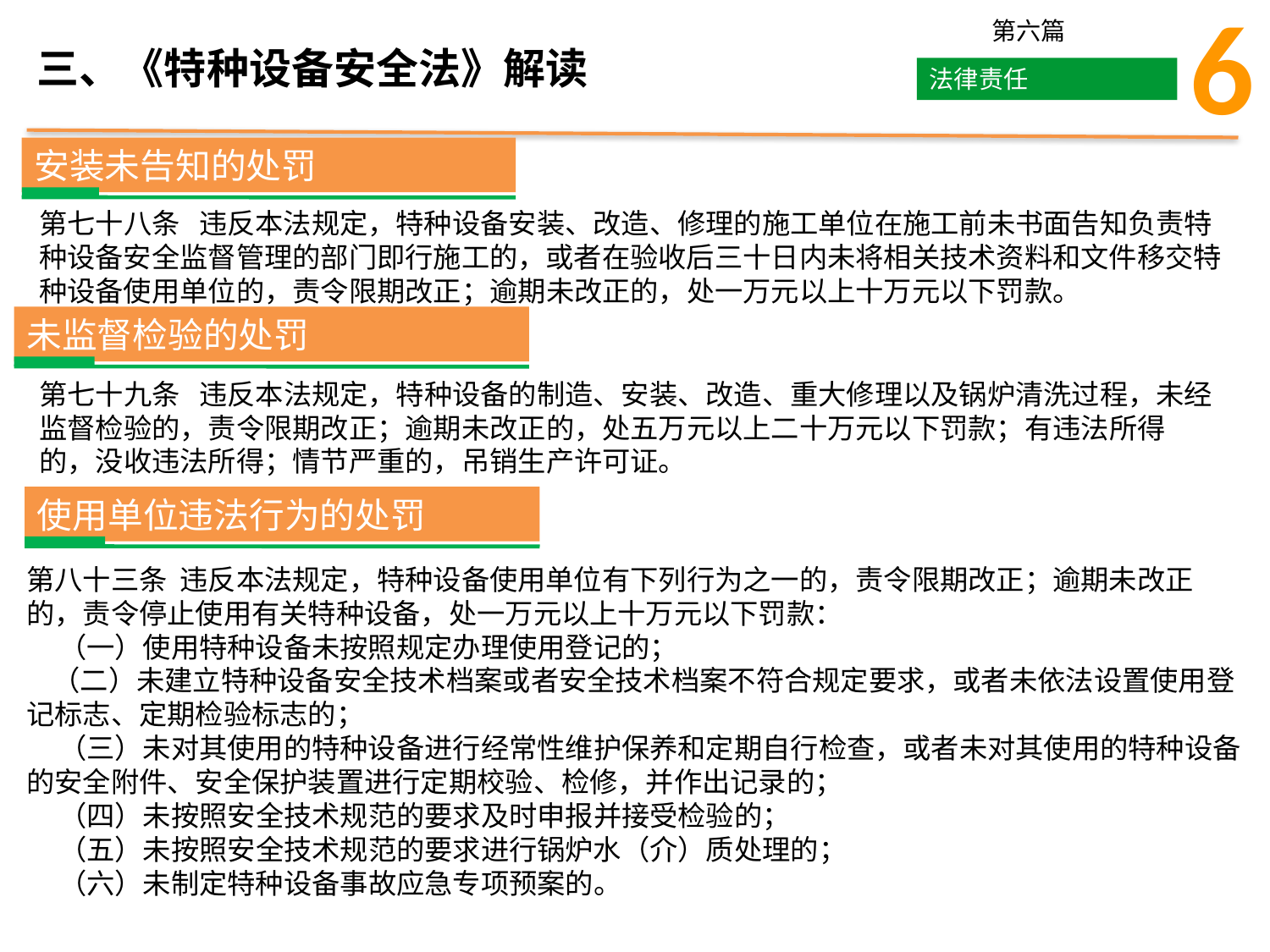

6
第六篇
法律责任
三、《特种设备安全法》解读
安装未告知的处罚

第七十八条   违反本法规定，特种设备安装、改造、修理的施工单位在施工前未书面告知负责特种设备安全监督管理的部门即行施工的，或者在验收后三十日内未将相关技术资料和文件移交特种设备使用单位的，责令限期改正；逾期未改正的，处一万元以上十万元以下罚款。

未监督检验的处罚

第七十九条   违反本法规定，特种设备的制造、安装、改造、重大修理以及锅炉清洗过程，未经监督检验的，责令限期改正；逾期未改正的，处五万元以上二十万元以下罚款；有违法所得的，没收违法所得；情节严重的，吊销生产许可证。
使用单位违法行为的处罚

第八十三条  违反本法规定，特种设备使用单位有下列行为之一的，责令限期改正；逾期未改正的，责令停止使用有关特种设备，处一万元以上十万元以下罚款：
    （一）使用特种设备未按照规定办理使用登记的；
   （二）未建立特种设备安全技术档案或者安全技术档案不符合规定要求，或者未依法设置使用登记标志、定期检验标志的；
    （三）未对其使用的特种设备进行经常性维护保养和定期自行检查，或者未对其使用的特种设备的安全附件、安全保护装置进行定期校验、检修，并作出记录的；
    （四）未按照安全技术规范的要求及时申报并接受检验的；
    （五）未按照安全技术规范的要求进行锅炉水（介）质处理的；
    （六）未制定特种设备事故应急专项预案的。